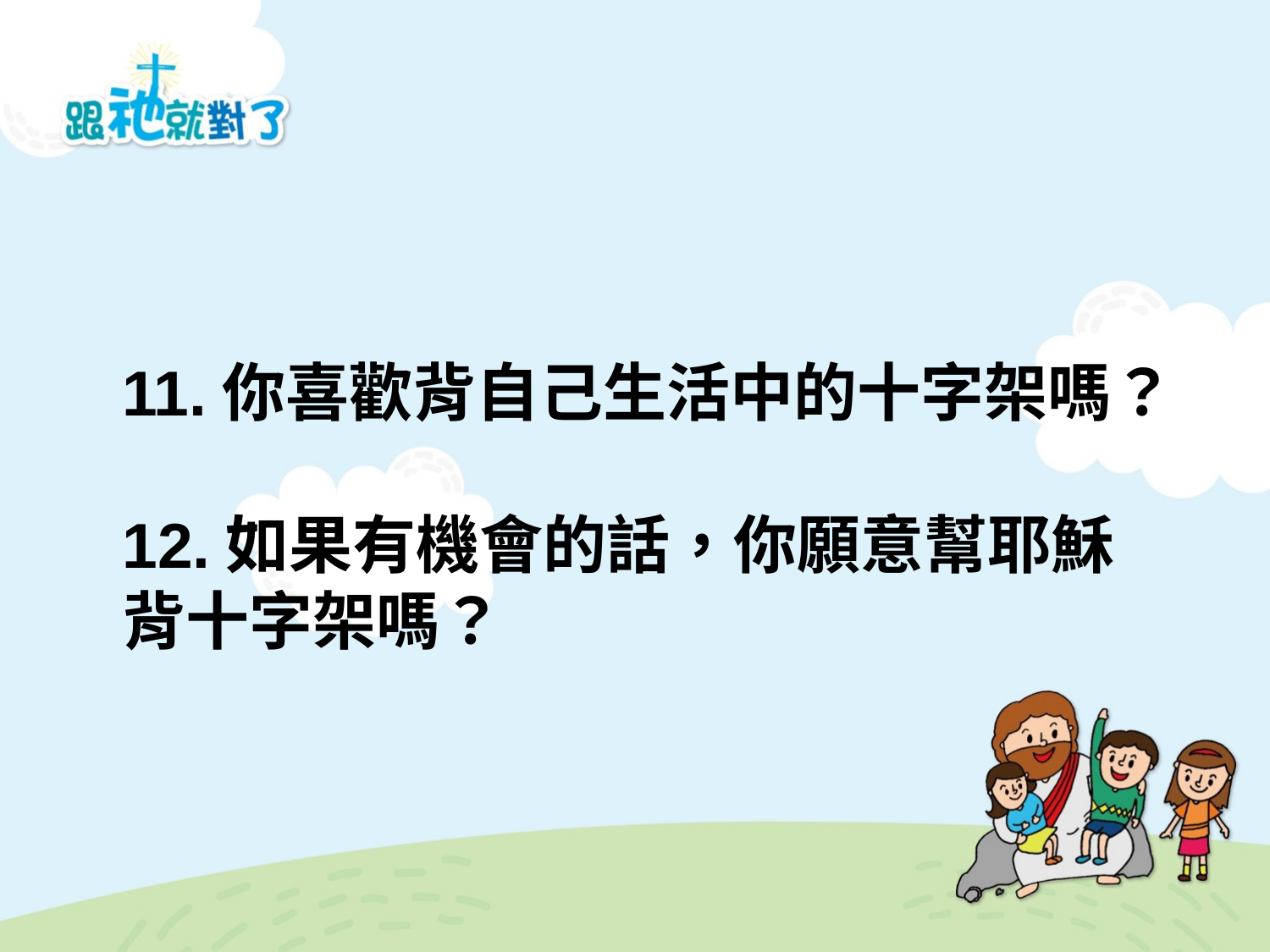

11.你喜歡背自己生活中的十字架嗎？

12.如果有機會的話，你願意幫耶穌背十字架嗎？